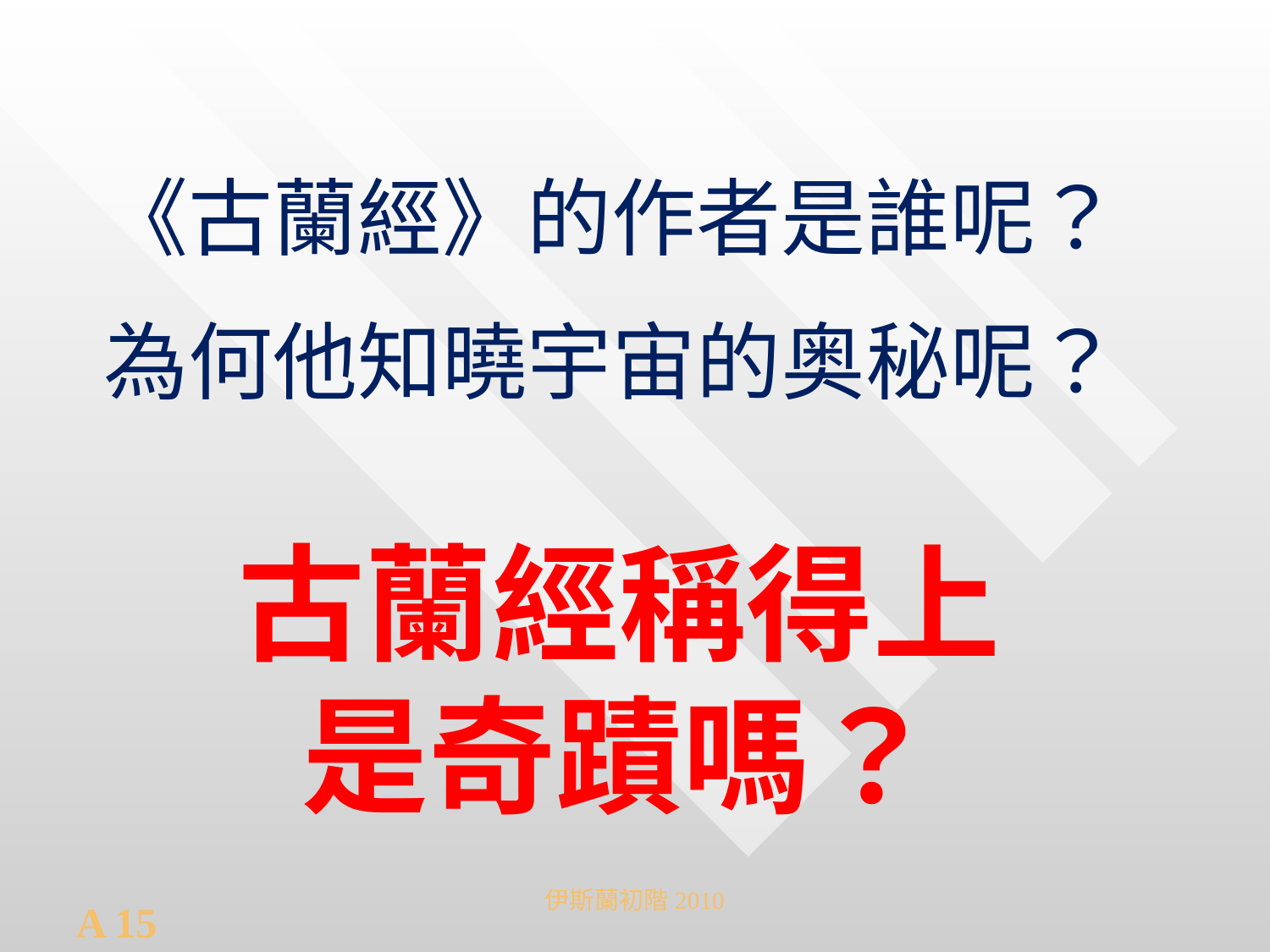

《古蘭經》的作者是誰呢？
為何他知曉宇宙的奥秘呢？
古蘭經稱得上是奇蹟嗎？
伊斯蘭初階2010
A 15